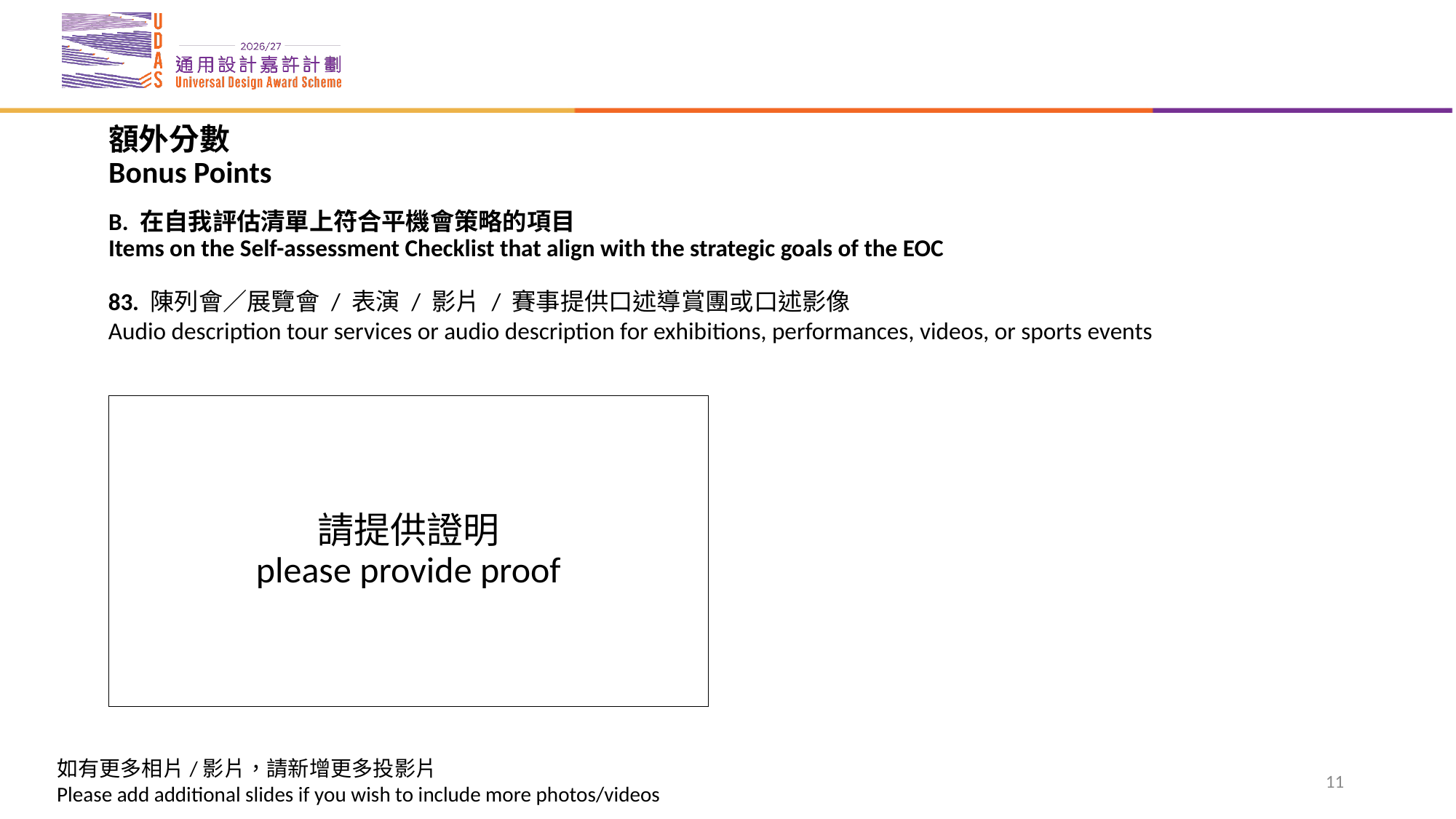

# 額外分數 Bonus Points B. 在自我評估清單上符合平機會策略的項目 Items on the Self-assessment Checklist that align with the strategic goals of the EOC
83. 陳列會／展覽會 / 表演 / 影片 / 賽事提供口述導賞團或口述影像
Audio description tour services or audio description for exhibitions, performances, videos, or sports events
請提供證明
please provide proof
11